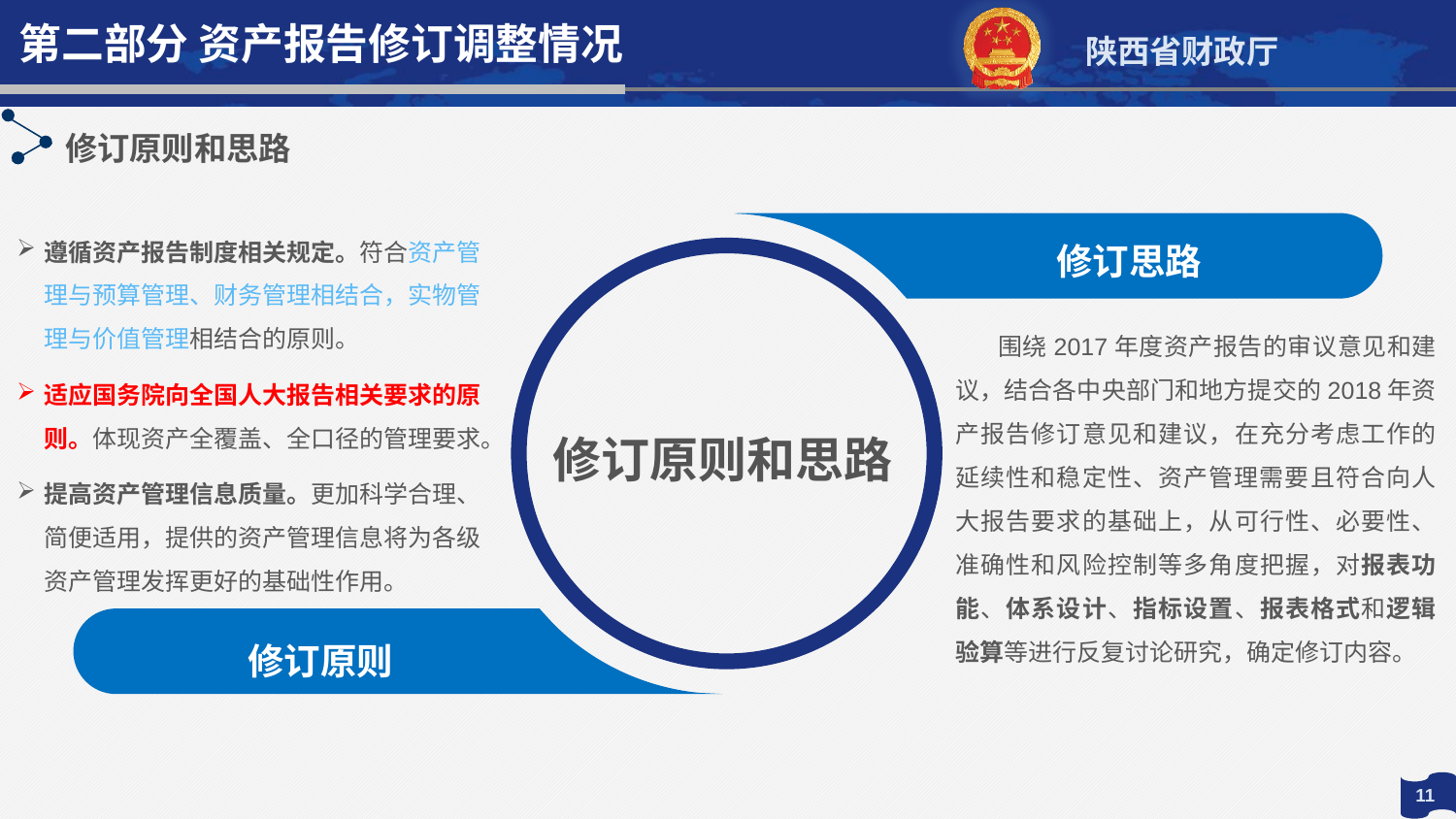

第二部分 资产报告修订调整情况

修订原则和思路

修订原则和思路

遵循资产报告制度相关规定。符合资产管理与预算管理、财务管理相结合，实物管理与价值管理相结合的原则。
适应国务院向全国人大报告相关要求的原则。体现资产全覆盖、全口径的管理要求。
提高资产管理信息质量。更加科学合理、简便适用，提供的资产管理信息将为各级资产管理发挥更好的基础性作用。
修订思路
围绕2017年度资产报告的审议意见和建议，结合各中央部门和地方提交的2018年资产报告修订意见和建议，在充分考虑工作的延续性和稳定性、资产管理需要且符合向人大报告要求的基础上，从可行性、必要性、准确性和风险控制等多角度把握，对报表功能、体系设计、指标设置、报表格式和逻辑验算等进行反复讨论研究，确定修订内容。
修订原则